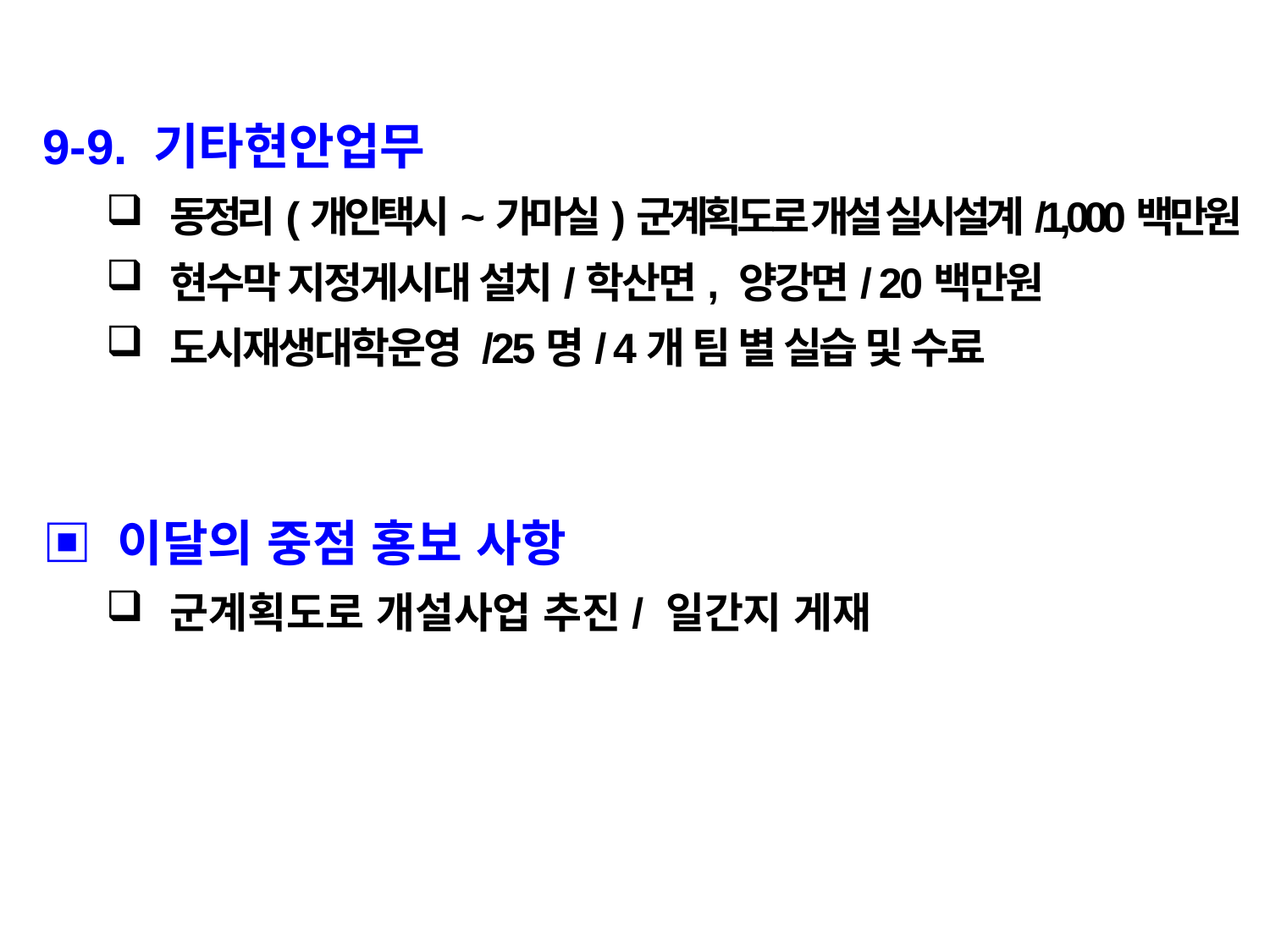

9-9. 기타현안업무
동정리(개인택시~가마실)군계획도로 개설 실시설계/1,000백만원
현수막 지정게시대 설치/학산면, 양강면/ 20백만원
도시재생대학운영 /25명/ 4개 팀 별 실습 및 수료

▣ 이달의 중점 홍보 사항
군계획도로 개설사업 추진/ 일간지 게재